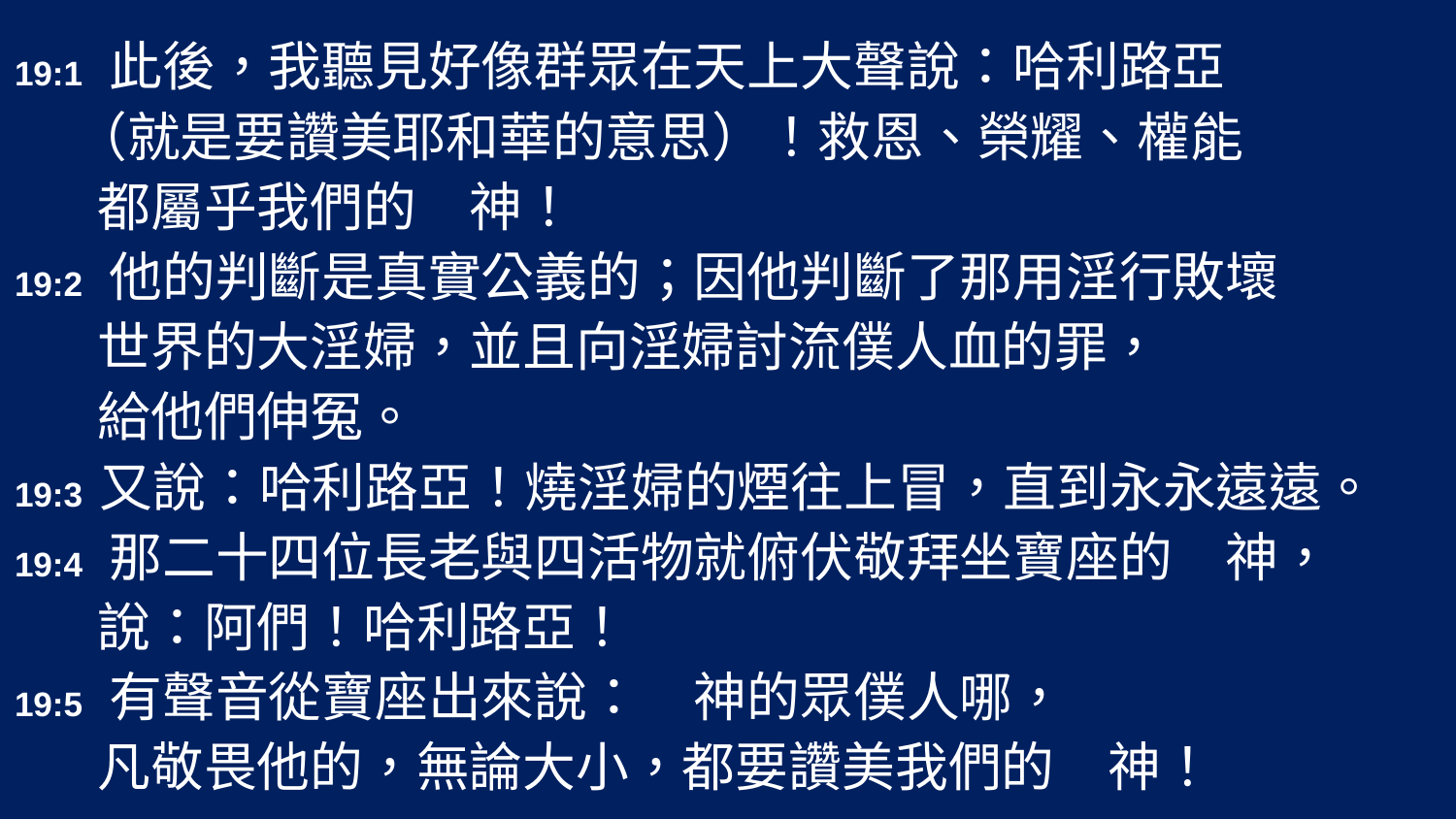

19:1 此後，我聽見好像群眾在天上大聲說：哈利路亞
    （就是要讚美耶和華的意思）！救恩、榮耀、權能
      都屬乎我們的　神！
19:2 他的判斷是真實公義的；因他判斷了那用淫行敗壞
      世界的大淫婦，並且向淫婦討流僕人血的罪，
      給他們伸冤。
19:3 又說：哈利路亞！燒淫婦的煙往上冒，直到永永遠遠。
19:4 那二十四位長老與四活物就俯伏敬拜坐寶座的　神，
      說：阿們！哈利路亞！
19:5 有聲音從寶座出來說：　神的眾僕人哪，
      凡敬畏他的，無論大小，都要讚美我們的　神！